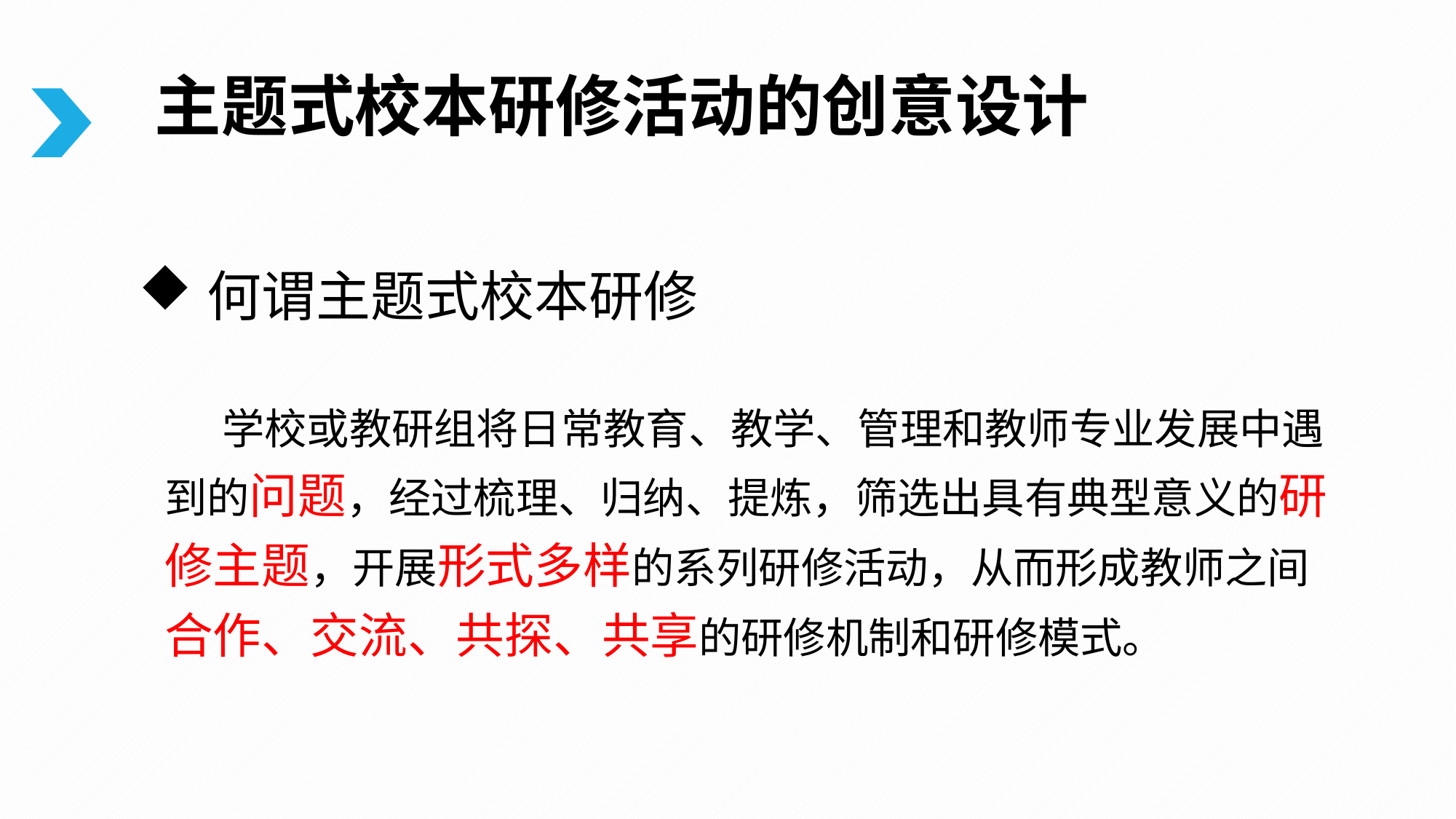

主题式校本研修活动的创意设计
何谓主题式校本研修
     学校或教研组将日常教育、教学、管理和教师专业发展中遇到的问题，经过梳理、归纳、提炼，筛选出具有典型意义的研修主题，开展形式多样的系列研修活动，从而形成教师之间合作、交流、共探、共享的研修机制和研修模式。